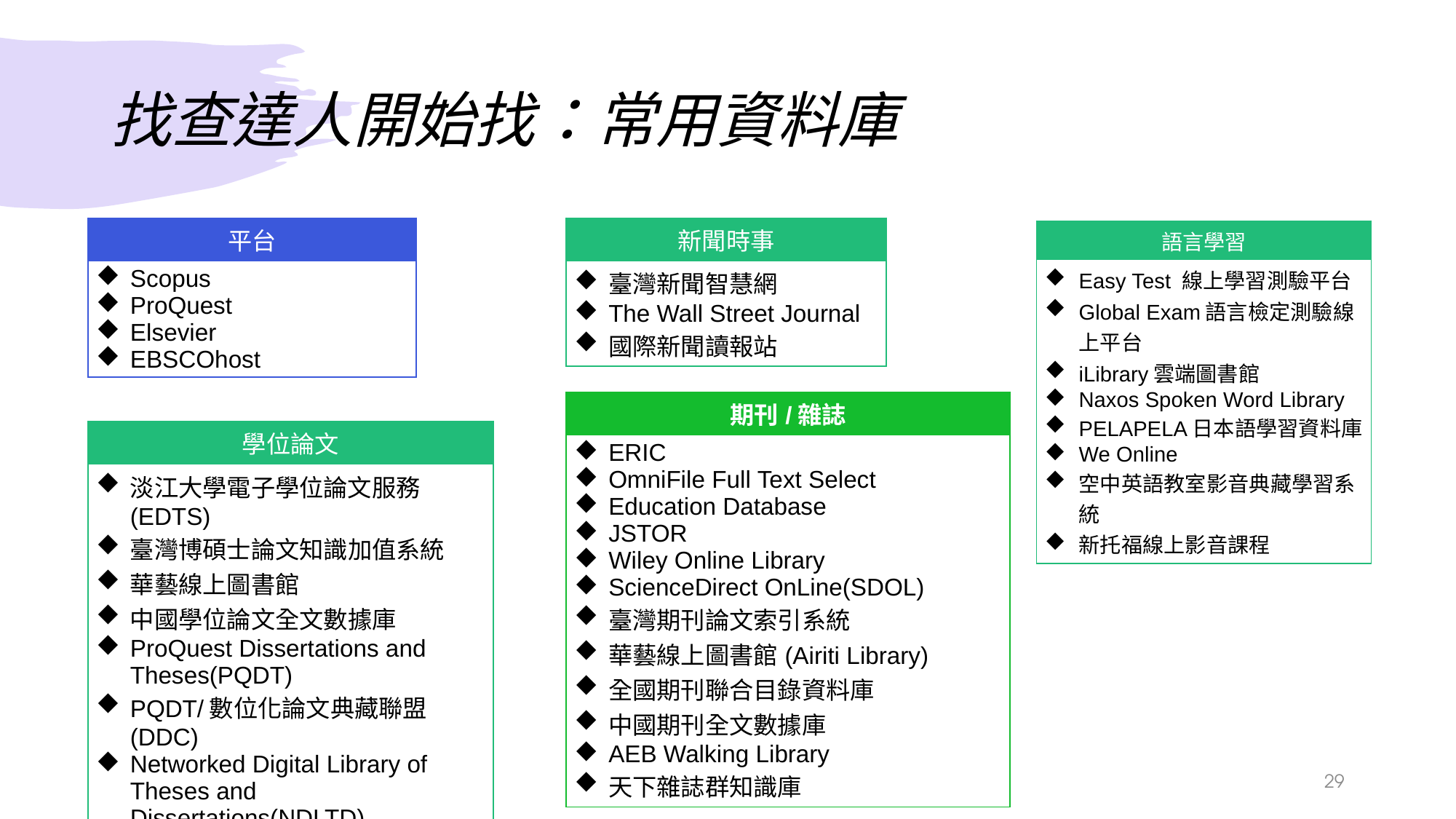

# 找查達人開始找：常用資料庫
| 平台 |
| --- |
| Scopus ProQuest Elsevier EBSCOhost |
| 新聞時事 |
| --- |
| 臺灣新聞智慧網 The Wall Street Journal 國際新聞讀報站 |
| 語言學習 |
| --- |
| Easy Test 線上學習測驗平台 Global Exam語言檢定測驗線上平台 iLibrary雲端圖書館 Naxos Spoken Word Library PELAPELA日本語學習資料庫 We Online 空中英語教室影音典藏學習系統 新托福線上影音課程 |
| 期刊/雜誌 |
| --- |
| ERIC OmniFile Full Text Select Education Database JSTOR Wiley Online Library ScienceDirect OnLine(SDOL) 臺灣期刊論文索引系統 華藝線上圖書館(Airiti Library) 全國期刊聯合目錄資料庫 中國期刊全文數據庫 AEB Walking Library 天下雜誌群知識庫 |
| 學位論文 |
| --- |
| 淡江大學電子學位論文服務(EDTS) 臺灣博碩士論文知識加值系統 華藝線上圖書館 中國學位論文全文數據庫 ProQuest Dissertations and Theses(PQDT) PQDT/數位化論文典藏聯盟(DDC) Networked Digital Library of Theses and Dissertations(NDLTD) |
29